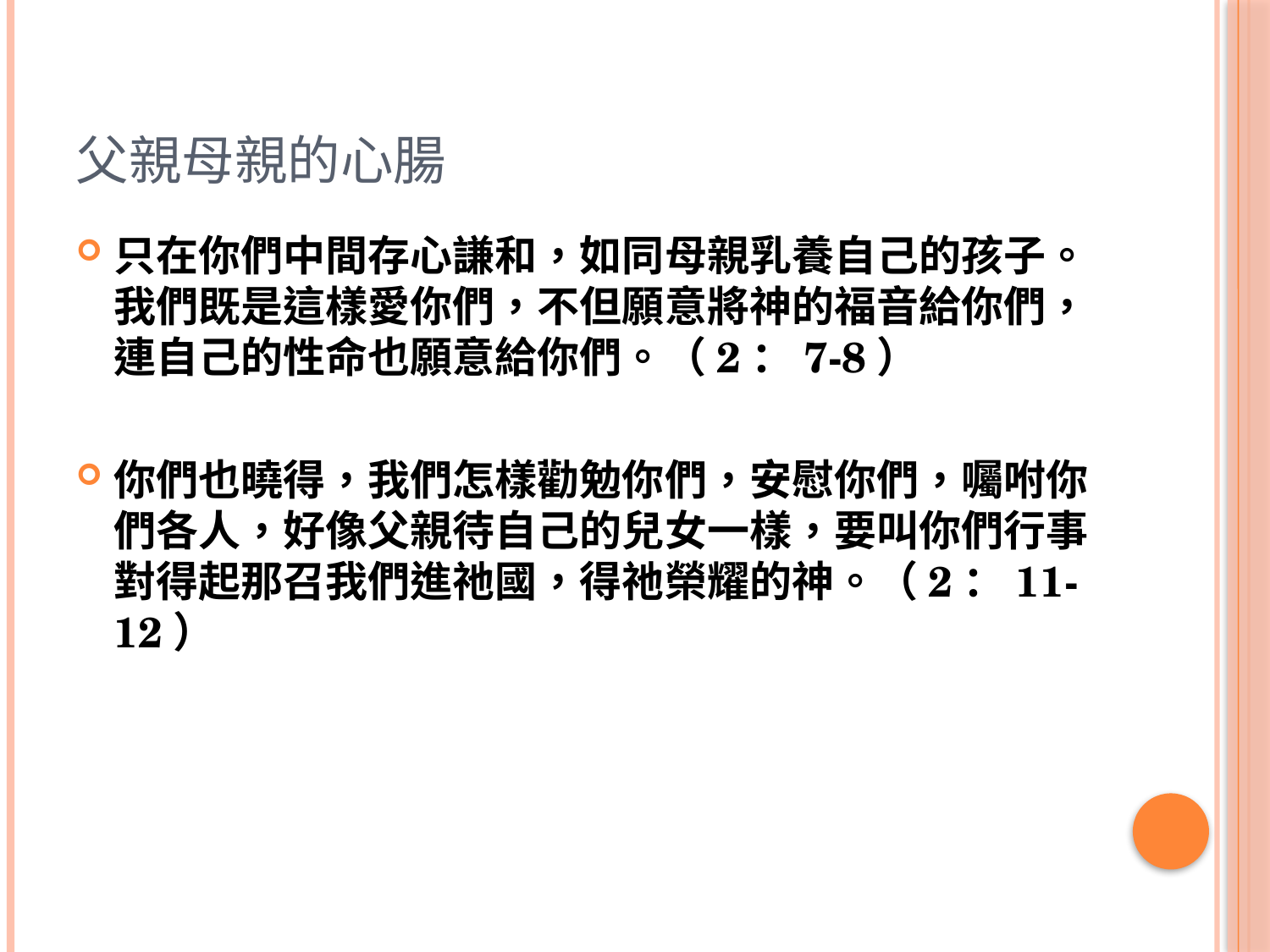

# 父親母親的心腸
只在你們中間存心謙和，如同母親乳養自己的孩子。我們既是這樣愛你們，不但願意將神的福音給你們，連自己的性命也願意給你們。（2：7-8）

你們也曉得，我們怎樣勸勉你們，安慰你們，囑咐你們各人，好像父親待自己的兒女一樣，要叫你們行事對得起那召我們進祂國，得祂榮耀的神。（2：11-12）